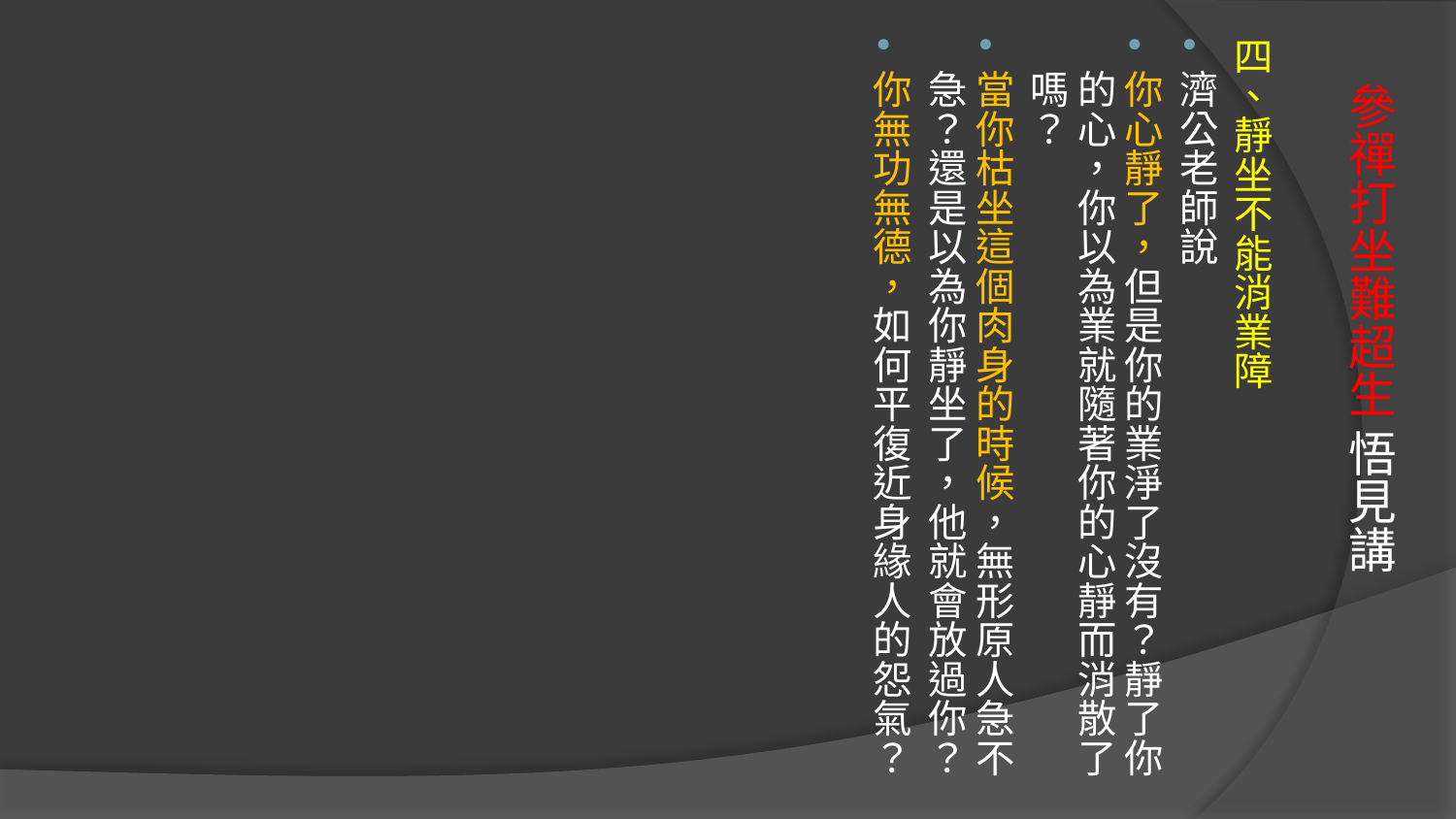

四、靜坐不能消業障
濟公老師說
你心靜了，但是你的業淨了沒有？靜了你的心，你以為業就隨著你的心靜而消散了嗎？
當你枯坐這個肉身的時候，無形原人急不急？還是以為你靜坐了，他就會放過你？
你無功無德，如何平復近身緣人的怨氣？

# 參禪打坐難超生 悟見講